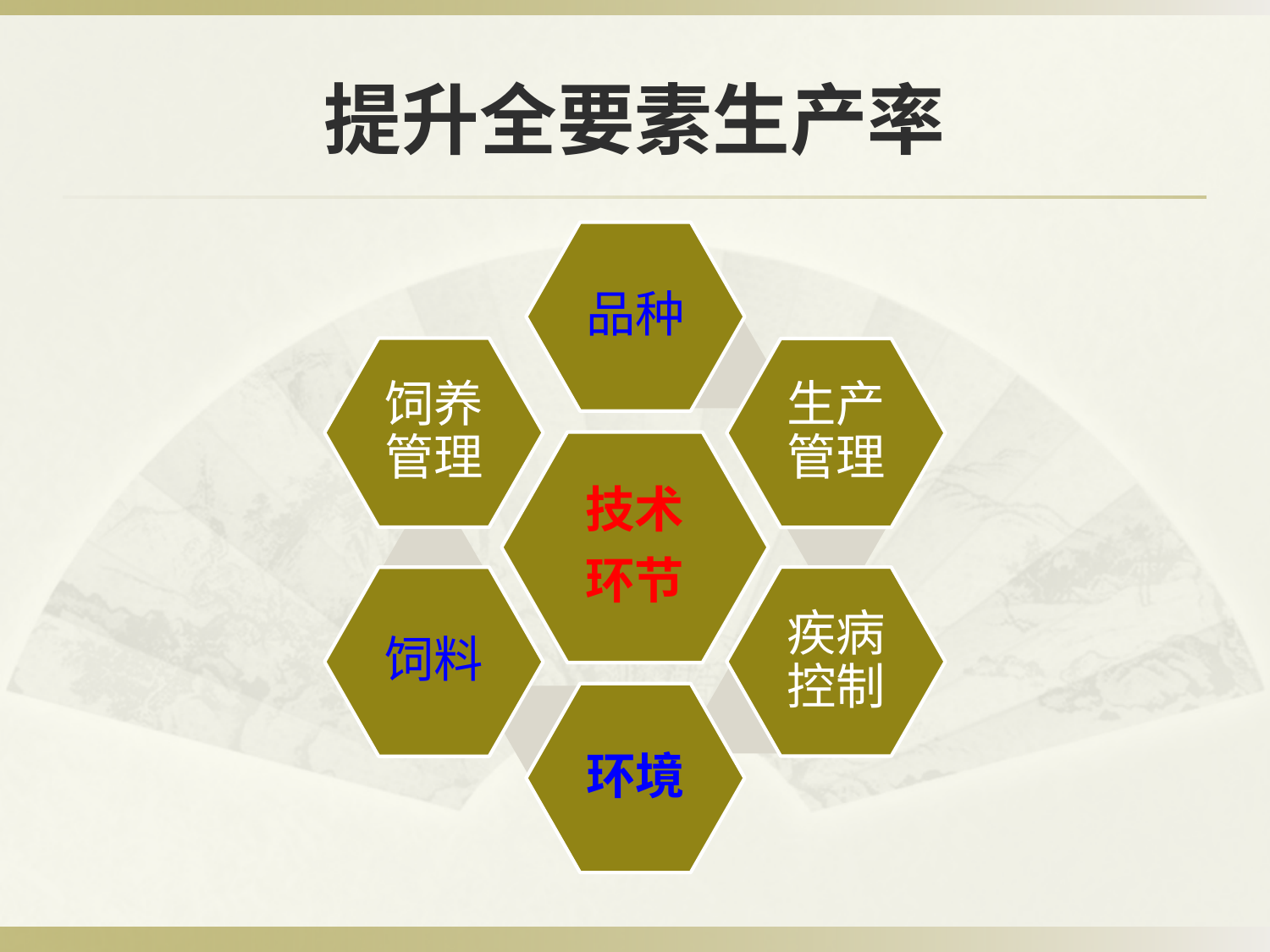

# 提升全要素生产率
技术
环节
品种
生产管理
疾病控制
环境
饲料
饲养管理